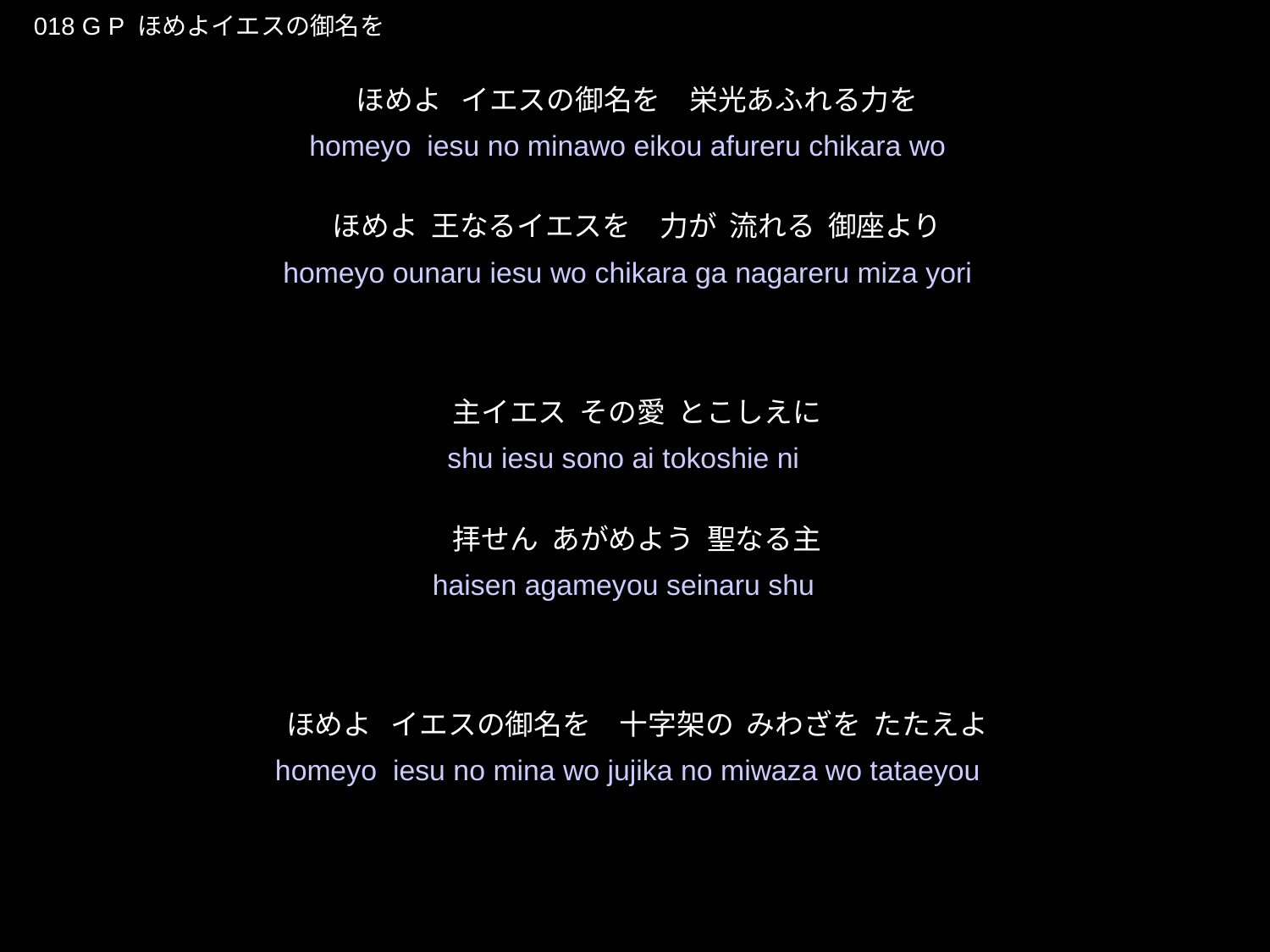

ほめよいえすのみなを
★P
018 G P ほめよイエスの御名を
ほめよ   イエスの御名を　栄光あふれる力を
ほめよ  王なるイエスを　力が  流れる  御座より
主イエス  その愛  とこしえに
拝せん  あがめよう  聖なる主
ほめよ   イエスの御名を　十字架の  みわざを  たたえよ
★３
homeyo  iesu no minawo eikou afureru chikara wo
homeyo ounaru iesu wo chikara ga nagareru miza yori
shu iesu sono ai tokoshie ni
haisen agameyou seinaru shu
homeyo  iesu no mina wo jujika no miwaza wo tataeyou